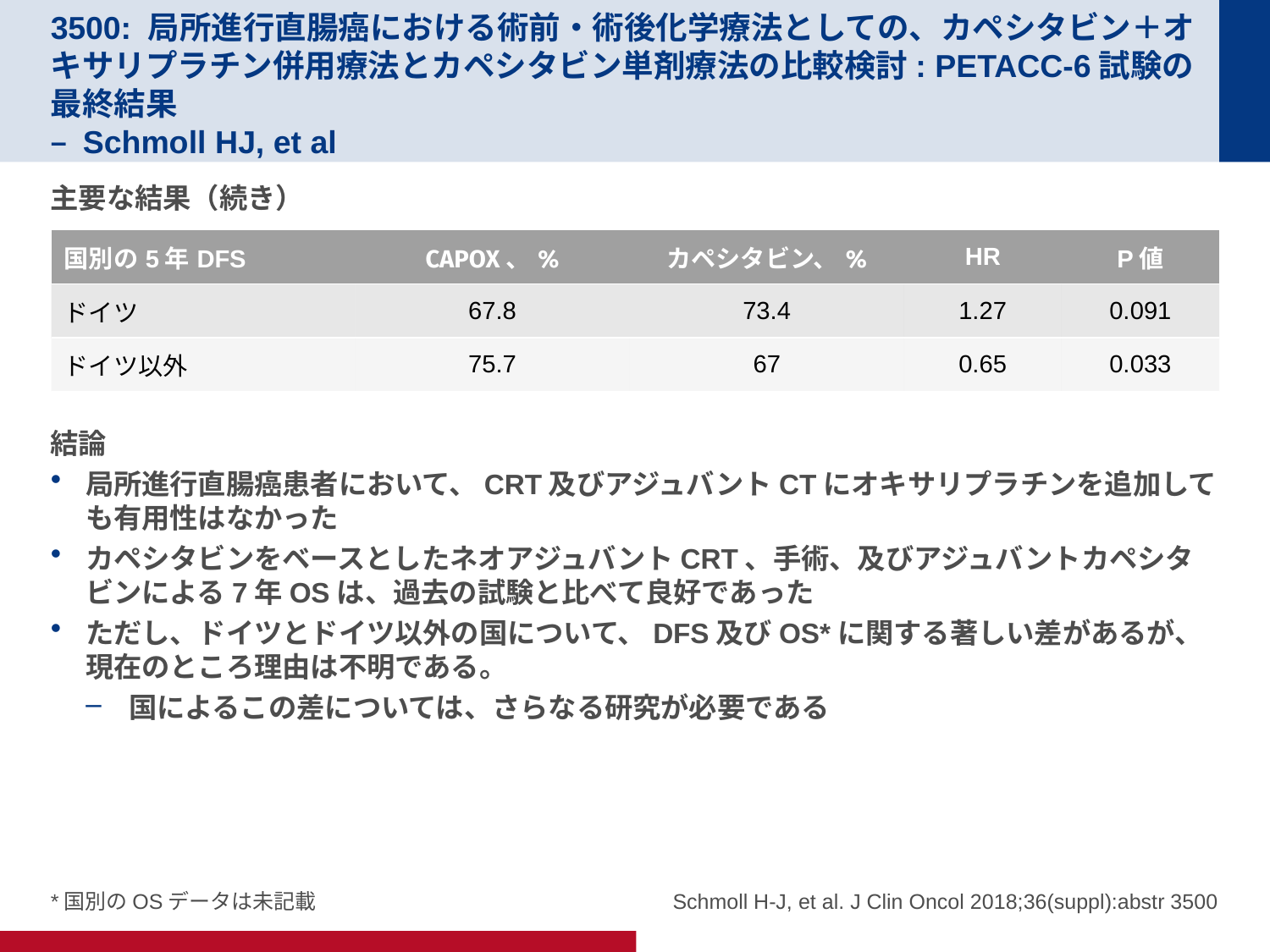

# 3500: 局所進行直腸癌における術前・術後化学療法としての、カペシタビン＋オキサリプラチン併用療法とカペシタビン単剤療法の比較検討: PETACC-6試験の最終結果 – Schmoll HJ, et al
主要な結果（続き）

結論
局所進行直腸癌患者において、CRT及びアジュバントCTにオキサリプラチンを追加しても有用性はなかった
カペシタビンをベースとしたネオアジュバントCRT、手術、及びアジュバントカペシタビンによる7年OSは、過去の試験と比べて良好であった
ただし、ドイツとドイツ以外の国について、DFS及びOS*に関する著しい差があるが、現在のところ理由は不明である。
国によるこの差については、さらなる研究が必要である
| 国別の5年DFS | CAPOX、% | カペシタビン、% | HR | P値 |
| --- | --- | --- | --- | --- |
| ドイツ | 67.8 | 73.4 | 1.27 | 0.091 |
| ドイツ以外 | 75.7 | 67 | 0.65 | 0.033 |
*国別のOSデータは未記載
Schmoll H-J, et al. J Clin Oncol 2018;36(suppl):abstr 3500